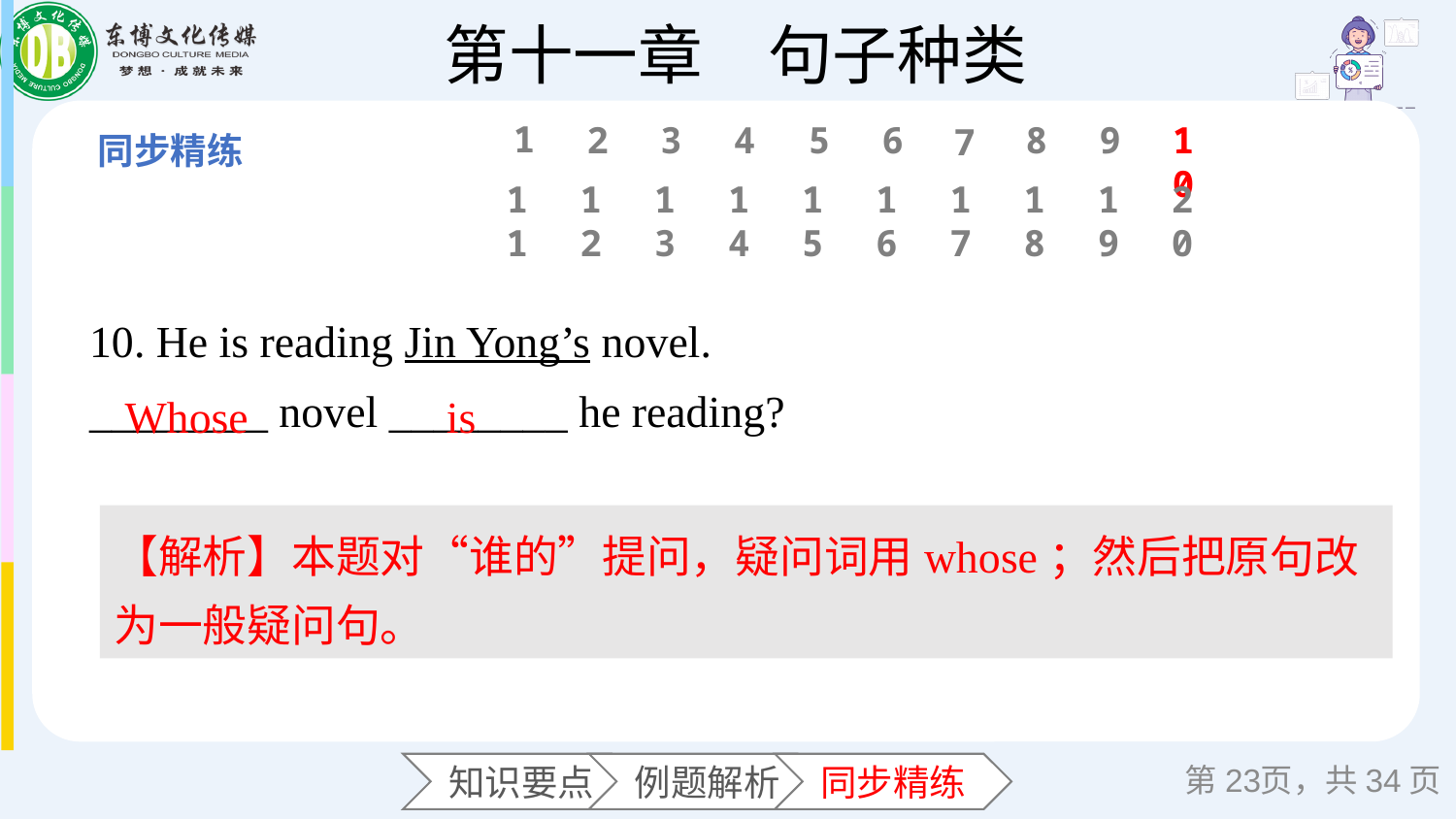

1
6
2
3
4
5
8
9
10
7
11
12
13
14
15
16
17
18
19
20

10. He is reading Jin Yong’s novel.
________ novel ________ he reading?
Whose
is
【解析】本题对“谁的”提问，疑问词用whose；然后把原句改为一般疑问句。
第23页，共34页